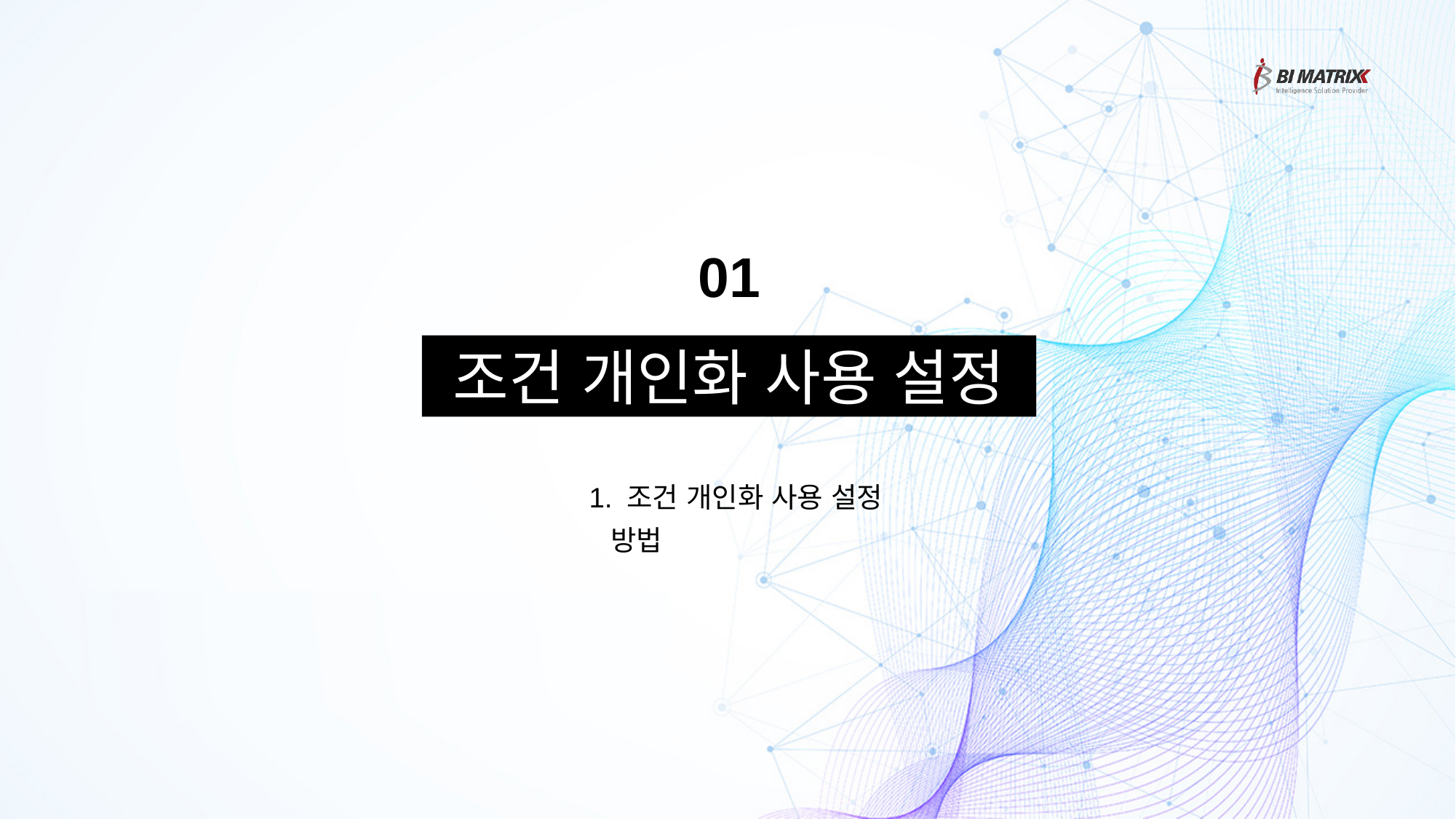

01
조건 개인화 사용 설정
 조건 개인화 사용 설정 방법